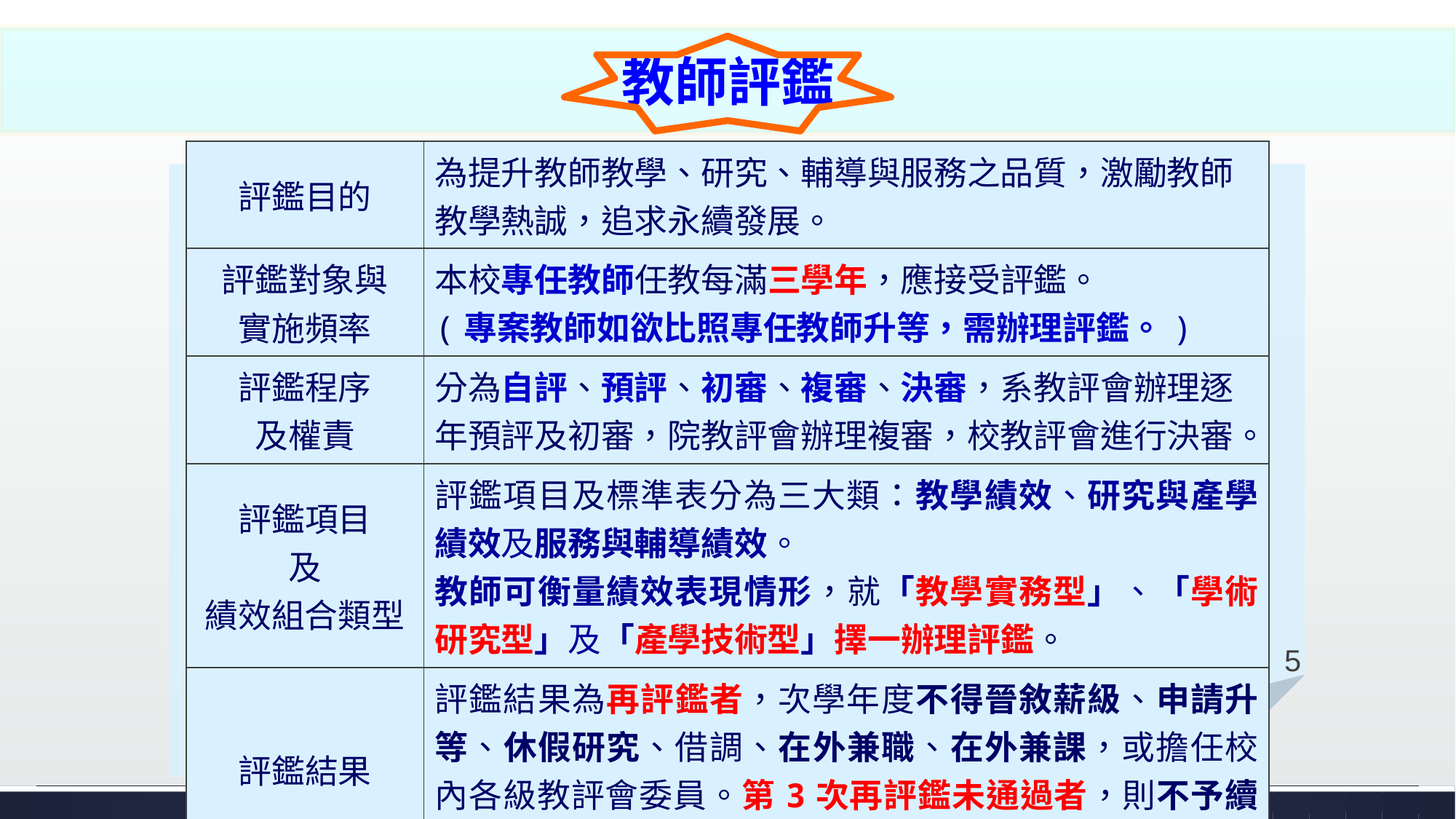

教師評鑑

| 評鑑目的 | 為提升教師教學、研究、輔導與服務之品質，激勵教師教學熱誠，追求永續發展。 |
| --- | --- |
| 評鑑對象與 實施頻率 | 本校專任教師任教每滿三學年，應接受評鑑。 (專案教師如欲比照專任教師升等，需辦理評鑑。) |
| 評鑑程序 及權責 | 分為自評、預評、初審、複審、決審，系教評會辦理逐年預評及初審，院教評會辦理複審，校教評會進行決審。 |
| 評鑑項目 及 績效組合類型 | 評鑑項目及標準表分為三大類：教學績效、研究與產學績效及服務與輔導績效。 教師可衡量績效表現情形，就「教學實務型」、「學術研究型」及「產學技術型」擇一辦理評鑑。 |
| 評鑑結果 | 評鑑結果為再評鑑者，次學年度不得晉敘薪級、申請升等、休假研究、借調、在外兼職、在外兼課，或擔任校內各級教評會委員。第3次再評鑑未通過者，則不予續聘或資遣。 |

#
5